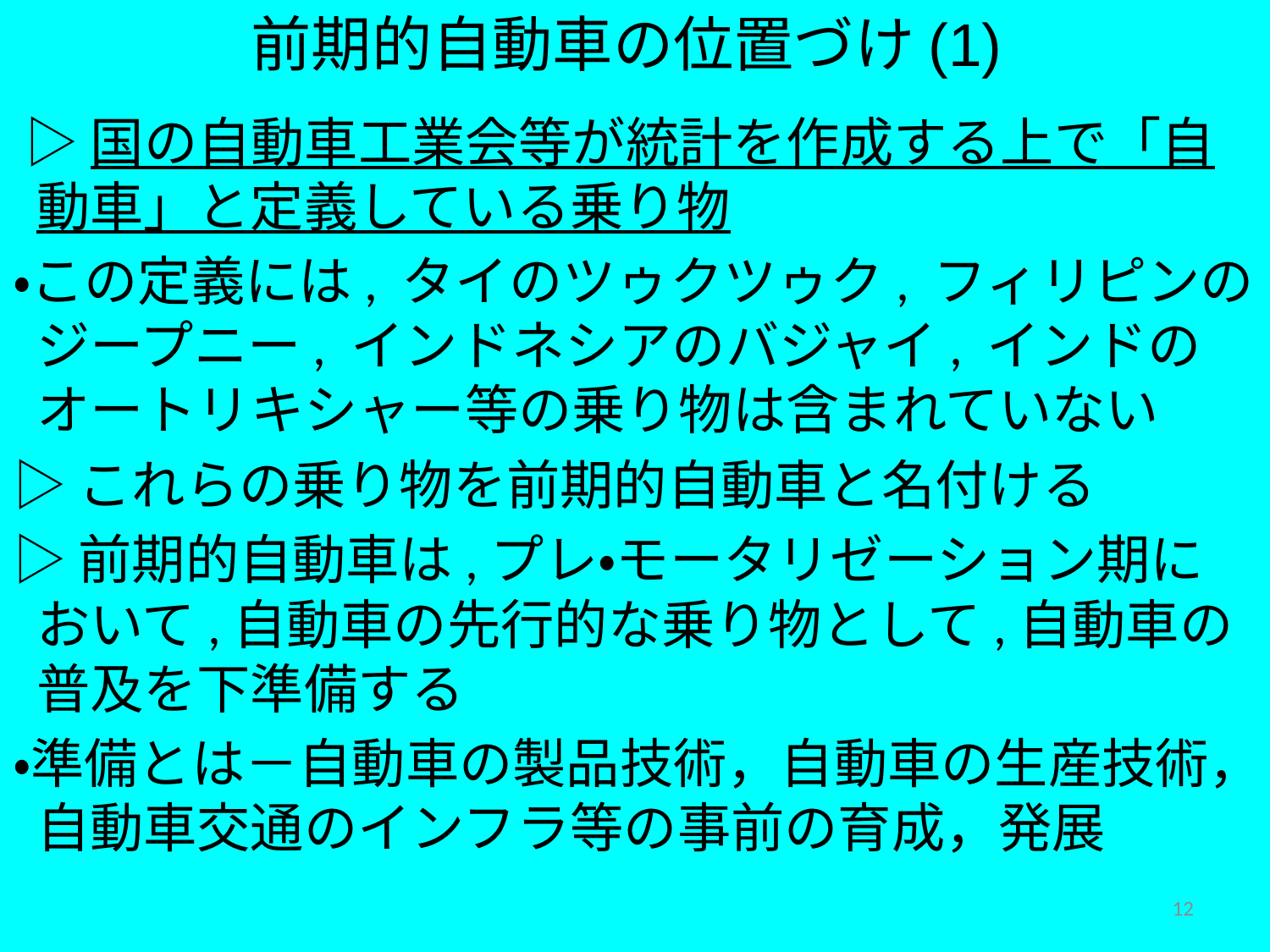

前期的自動車の位置づけ(1)

 ▷国の自動車工業会等が統計を作成する上で「自動車」と定義している乗り物
・この定義には, タイのツゥクツゥク, フィリピンのジープニー, インドネシアのバジャイ, インドのオートリキシャー等の乗り物は含まれていない
▷これらの乗り物を前期的自動車と名付ける
▷前期的自動車は,プレ・モータリゼーション期において,自動車の先行的な乗り物として,自動車の普及を下準備する
・準備とは－自動車の製品技術，自動車の生産技術，自動車交通のインフラ等の事前の育成，発展
12